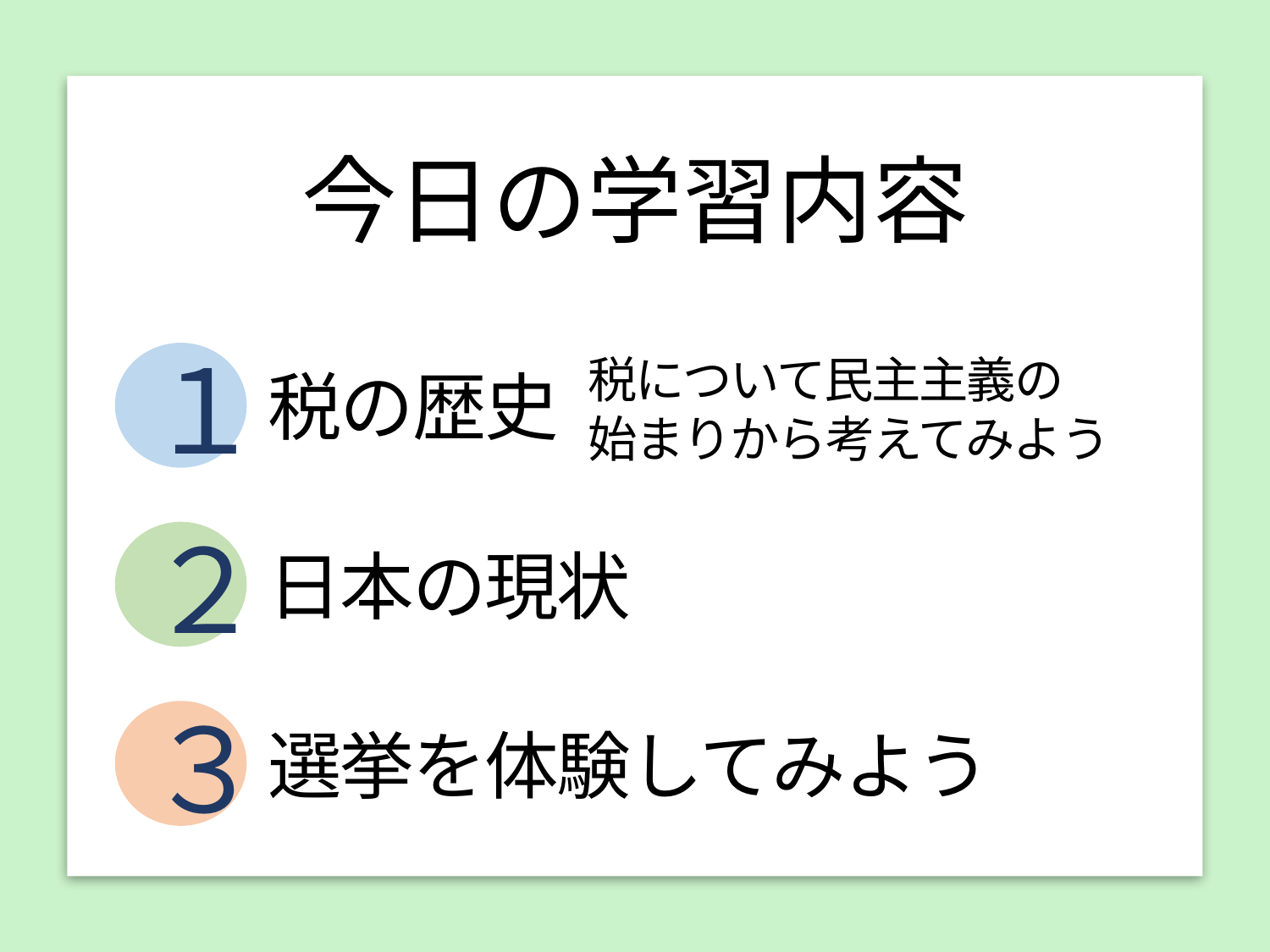

今日の学習内容

１
税の歴史
税について民主主義の
始まりから考えてみよう
２
日本の現状
３
選挙を体験してみよう